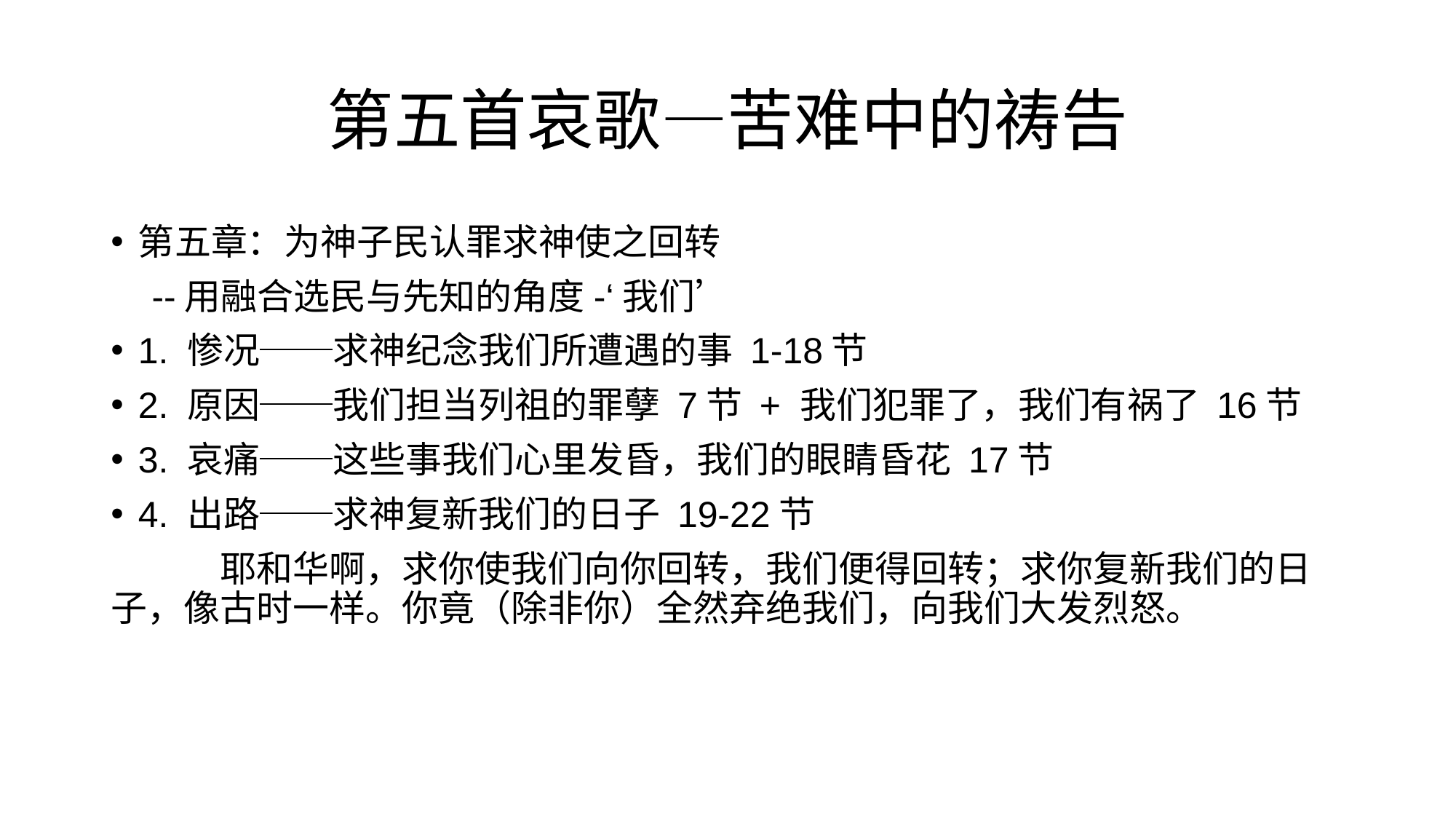

# 第五首哀歌—苦难中的祷告
第五章：为神子民认罪求神使之回转
    --用融合选民与先知的角度-‘我们’
1. 惨况──求神纪念我们所遭遇的事 1-18节
2. 原因──我们担当列祖的罪孽 7节 + 我们犯罪了，我们有祸了 16节
3. 哀痛──这些事我们心里发昏，我们的眼睛昏花 17节
4. 出路──求神复新我们的日子 19-22节
	耶和华啊，求你使我们向你回转，我们便得回转；求你复新我们的日子，像古时一样。你竟（除非你）全然弃绝我们，向我们大发烈怒。